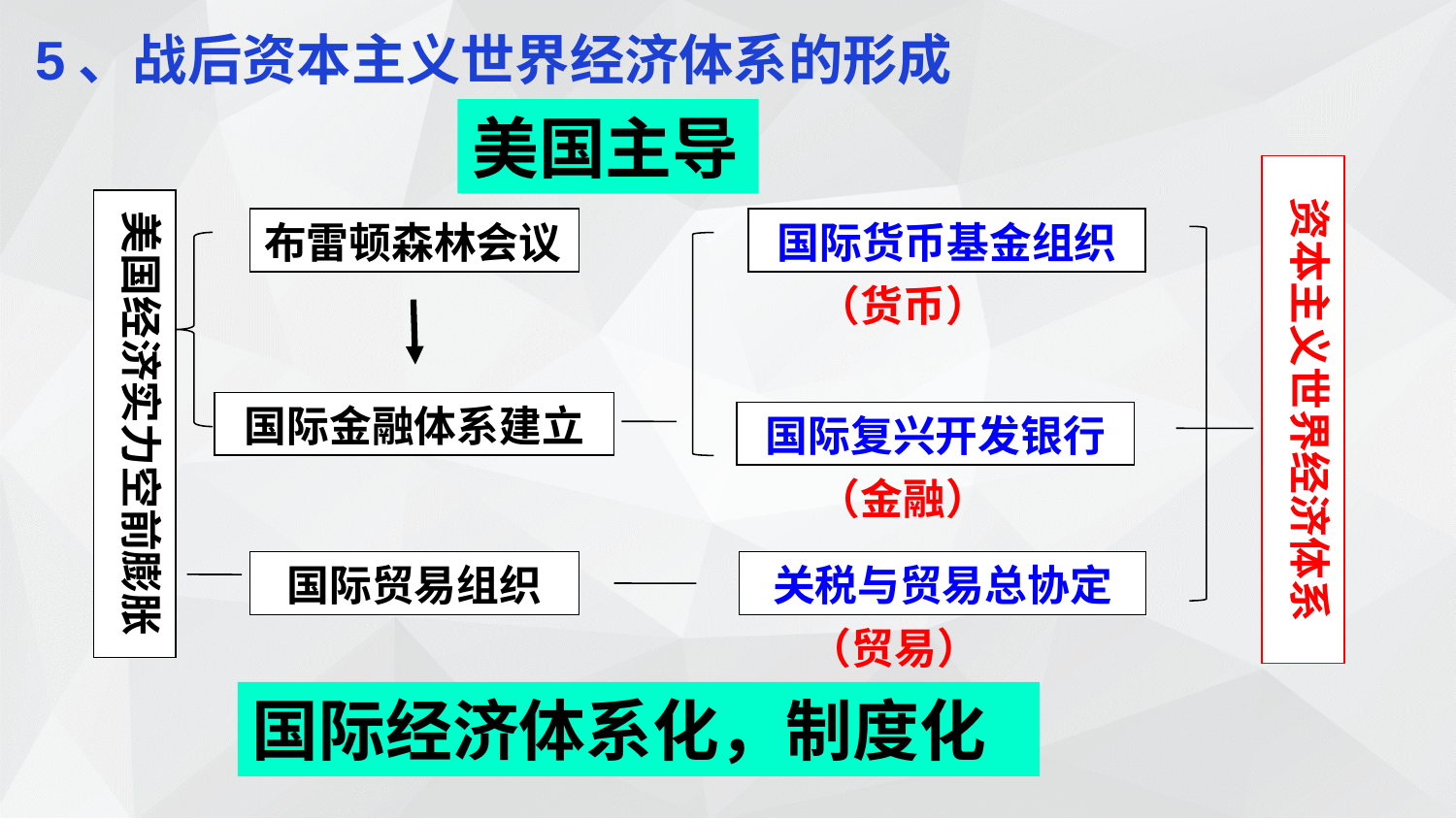

5、战后资本主义世界经济体系的形成
美国主导
资本主义世界经济体系

美国经济实力空前膨胀
布雷顿森林会议
国际货币基金组织

（货币）

国际金融体系建立
国际复兴开发银行

（金融）
国际贸易组织
关税与贸易总协定

（贸易）
国际经济体系化，制度化